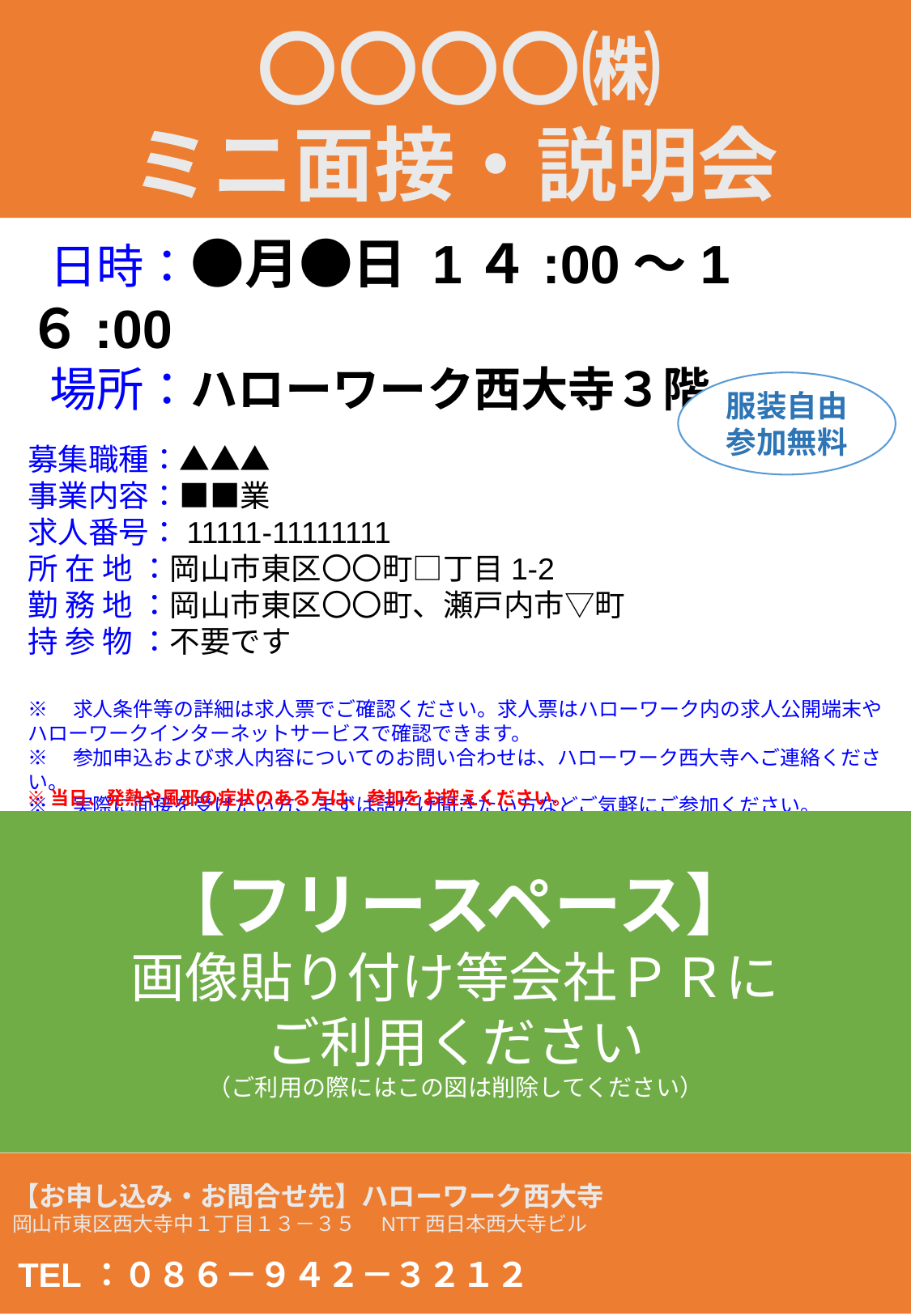

〇〇〇〇㈱
面接会
ミニ面接・説明会
会社説明会
 日時：●月●日 1４:00～1６:00
 場所：ハローワーク西大寺３階

募集職種：▲▲▲
事業内容：■■業
求人番号：11111-11111111
所 在 地 ：岡山市東区〇〇町□丁目1-2
勤 務 地 ：岡山市東区〇〇町、瀬戸内市▽町
持 参 物 ：不要です

※　求人条件等の詳細は求人票でご確認ください。求人票はハローワーク内の求人公開端末やハローワークインターネットサービスで確認できます。
※　参加申込および求人内容についてのお問い合わせは、ハローワーク西大寺へご連絡ください。
※　実際に面接を受けたい方、まずは話だけ聞きたい方などご気軽にご参加ください。
服装自由
参加無料
※当日、発熱や風邪の症状のある方は、参加をお控えください。
【フリースペース】
画像貼り付け等会社ＰＲに
ご利用ください
（ご利用の際にはこの図は削除してください）

【お申し込み・お問合せ先】ハローワーク西大寺
岡山市東区西大寺中１丁目１３－３５　NTT西日本西大寺ビル
TEL：０８６－９４２－３２１２